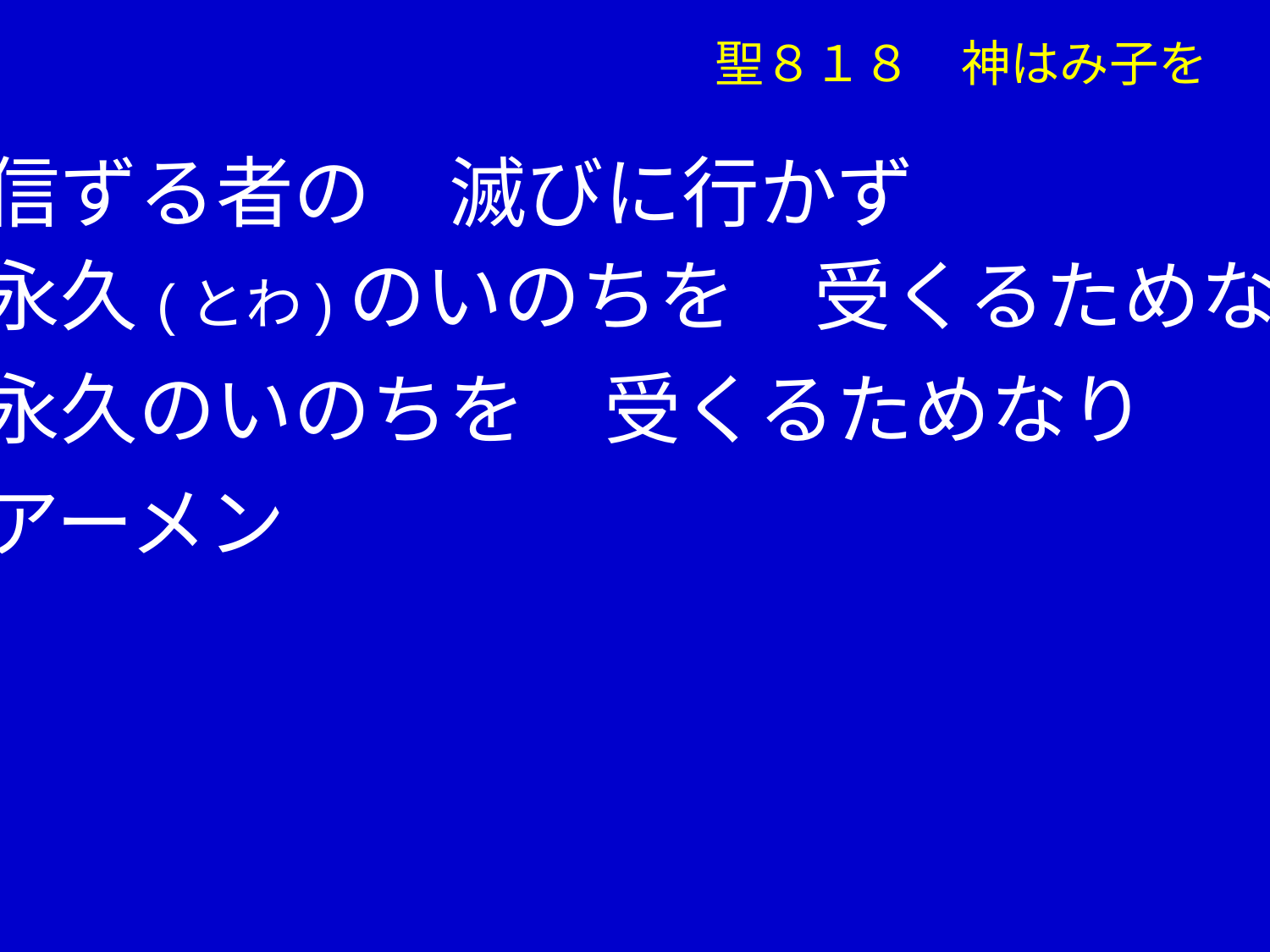

聖８１８　神はみ子を

信ずる者の　滅びに行かず
永久(とわ)のいのちを　受くるためなり
永久のいのちを　受くるためなり
アーメン